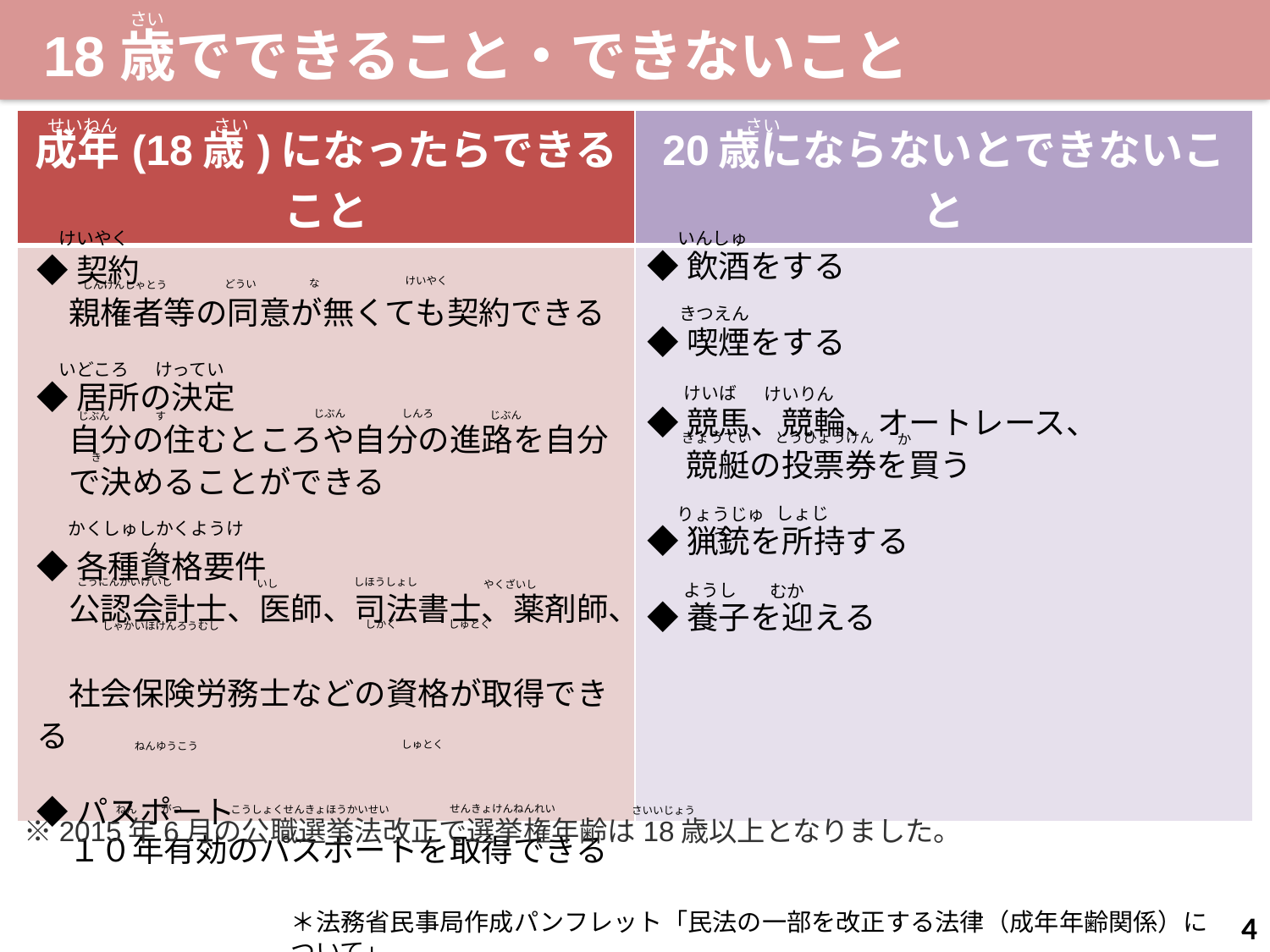

さい
18歳でできること・できないこと
せいねん
さい
さい
| 成年(18歳)になったらできること | 20歳にならないとできないこと |
| --- | --- |
|  |  |
けいやく
けいやく
な
どうい
しんけんしゃとう
いどころ
けってい
しんろ
じぶん
じぶん
じぶん
す
き
かくしゅしかくようけん
こうにんかいけいし
しほうしょし
いし
やくざいし
しゅとく
しかく
しゃかいほけんろうむし
しゅとく
ねんゆうこう
いんしゅ
きつえん
けいば
けいりん
きょうてい
とうひょうけん
か
しょじ
りょうじゅう
ようし
むか
◆契約
　親権者等の同意が無くても契約できる

◆居所の決定
　自分の住むところや自分の進路を自分
　で決めることができる

◆各種資格要件
　公認会計士、医師、司法書士、薬剤師、
　社会保険労務士などの資格が取得できる

◆パスポート
　１０年有効のパスポートを取得できる
◆飲酒をする

◆喫煙をする

◆競馬、競輪、オートレース、
　 競艇の投票券を買う

◆猟銃を所持する

◆養子を迎える

せんきょけんねんれい
こうしょくせんきょほうかいせい
ねん
がつ
さいいじょう
　※2015年6月の公職選挙法改正で選挙権年齢は18歳以上となりました。
＊法務省民事局作成パンフレット「民法の一部を改正する法律（成年年齢関係）について」
4